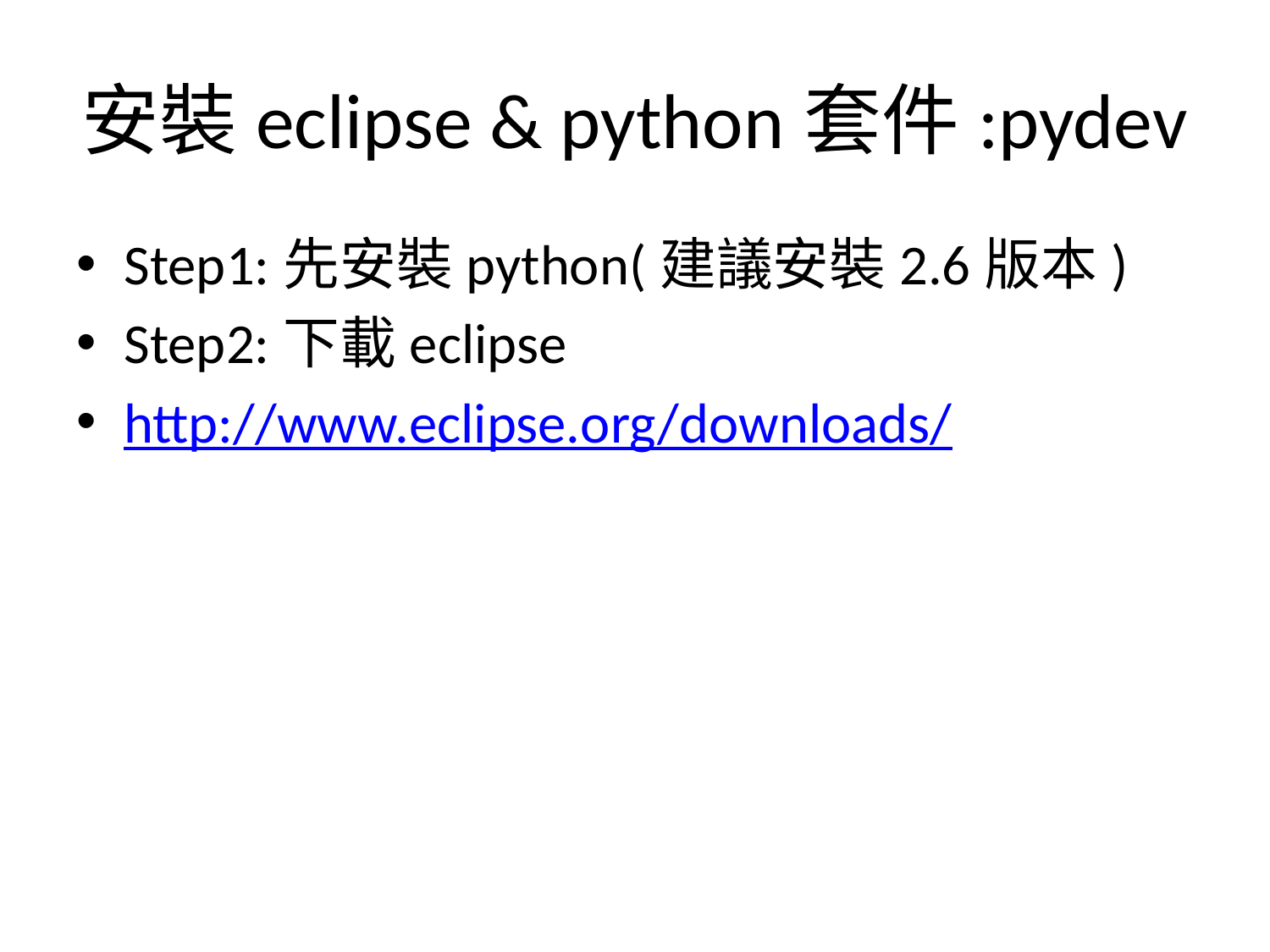

# 安裝eclipse & python套件:pydev
Step1:先安裝python(建議安裝2.6版本)
Step2:下載eclipse
http://www.eclipse.org/downloads/